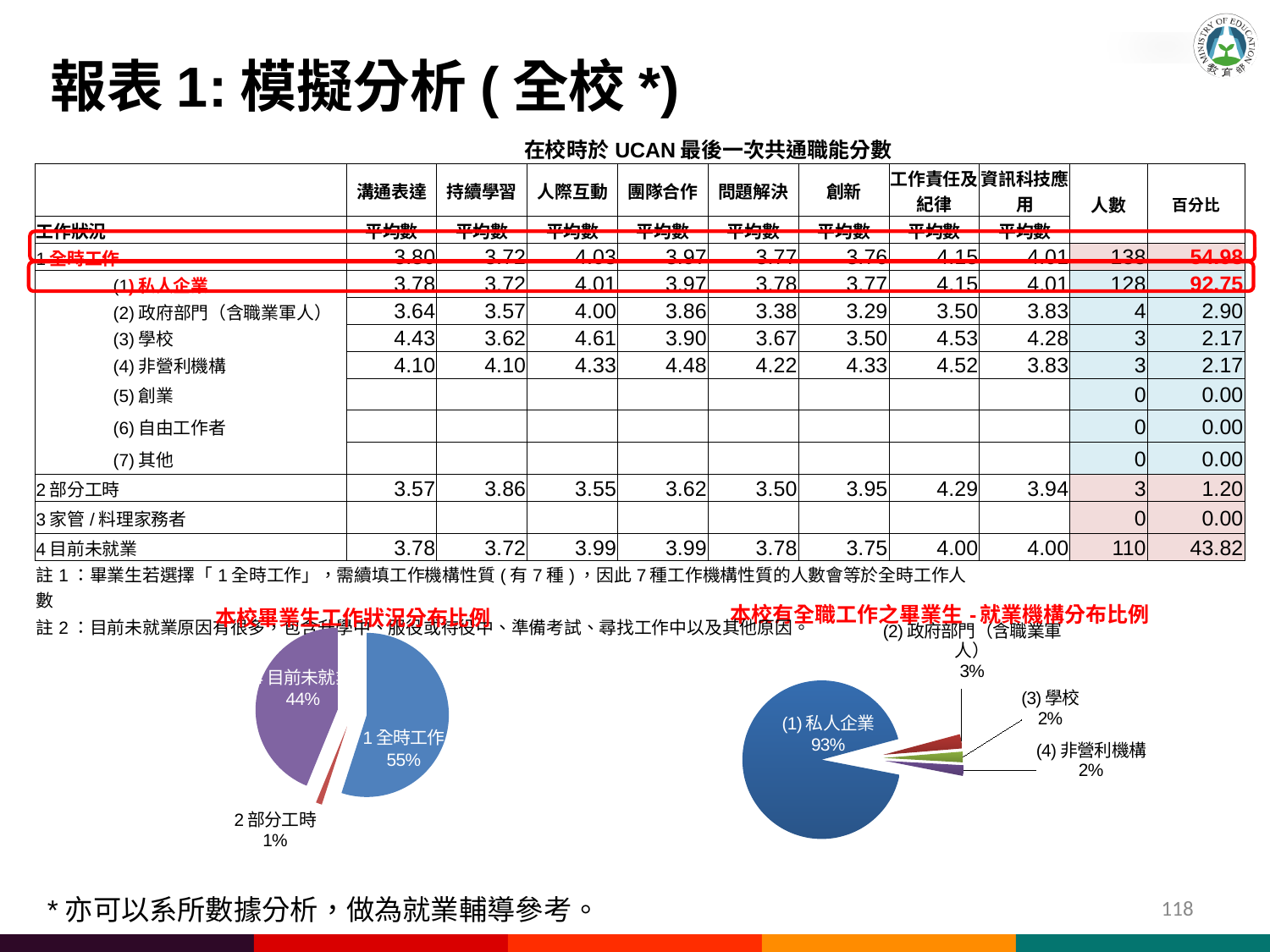

# 報表1:模擬分析(全校*)
|  | 在校時於UCAN最後一次共通職能分數 |  |  |  |  |  |  |  |  |  |
| --- | --- | --- | --- | --- | --- | --- | --- | --- | --- | --- |
|  | 溝通表達 | 持續學習 | 人際互動 | 團隊合作 | 問題解決 | 創新 | 工作責任及紀律 | 資訊科技應用 | 人數 | 百分比 |
| 工作狀況 | 平均數 | 平均數 | 平均數 | 平均數 | 平均數 | 平均數 | 平均數 | 平均數 |  |  |
| 1全時工作 | 3.80 | 3.72 | 4.03 | 3.97 | 3.77 | 3.76 | 4.15 | 4.01 | 138 | 54.98 |
| (1)私人企業 | 3.78 | 3.72 | 4.01 | 3.97 | 3.78 | 3.77 | 4.15 | 4.01 | 128 | 92.75 |
| (2)政府部門（含職業軍人） | 3.64 | 3.57 | 4.00 | 3.86 | 3.38 | 3.29 | 3.50 | 3.83 | 4 | 2.90 |
| (3)學校 | 4.43 | 3.62 | 4.61 | 3.90 | 3.67 | 3.50 | 4.53 | 4.28 | 3 | 2.17 |
| (4)非營利機構 | 4.10 | 4.10 | 4.33 | 4.48 | 4.22 | 4.33 | 4.52 | 3.83 | 3 | 2.17 |
| (5)創業 |  |  |  |  |  |  |  |  | 0 | 0.00 |
| (6)自由工作者 |  |  |  |  |  |  |  |  | 0 | 0.00 |
| (7)其他 |  |  |  |  |  |  |  |  | 0 | 0.00 |
| 2部分工時 | 3.57 | 3.86 | 3.55 | 3.62 | 3.50 | 3.95 | 4.29 | 3.94 | 3 | 1.20 |
| 3家管/料理家務者 |  |  |  |  |  |  |  |  | 0 | 0.00 |
| 4目前未就業 | 3.78 | 3.72 | 3.99 | 3.99 | 3.78 | 3.75 | 4.00 | 4.00 | 110 | 43.82 |
| 註1：畢業生若選擇「1全時工作」，需續填工作機構性質(有7種)，因此7種工作機構性質的人數會等於全時工作人數 |  |  |  |  |  |  |  |  |  |  |
| 註2：目前未就業原因有很多，包含升學中、服役或待役中、準備考試、尋找工作中以及其他原因。 |  |  |  |  |  |  |  |  |  |  |

### Chart: 本校有全職工作之畢業生-就業機構分布比例

| Category |  |
|---|---|
| (1)私人企業 | 92.75 |
| (2)政府部門（含職業軍人） | 2.9 |
| (3)學校 | 2.17 |
| (4)非營利機構 | 2.17 |
| (5)創業 | 0.0 |
| (6)自由工作者 | 0.0 |
| (7)其他 | 0.0 |

### Chart: 本校畢業生工作狀況分布比例

| Category |  |  |  |  |  |  |  |  |  |  |
|---|---|---|---|---|---|---|---|---|---|---|
| 1全時工作 | 3.8 | 3.72 | 4.03 | 3.97 | 3.77 | 3.76 | 4.15 | 4.01 | 138.0 | 54.98 |
| 2部分工時 | 3.57 | 3.86 | 3.55 | 3.62 | 3.5 | 3.95 | 4.29 | 3.94 | 3.0 | 1.2 |
| 3家管/料理家務者 | None | None | None | None | None | None | None | None | 0.0 | 0.0 |
| 4目前未就業 | 3.78 | 3.72 | 3.99 | 3.99 | 3.78 | 3.75 | 4.0 | 4.0 | 110.0 | 43.82 |
118
*亦可以系所數據分析，做為就業輔導參考。